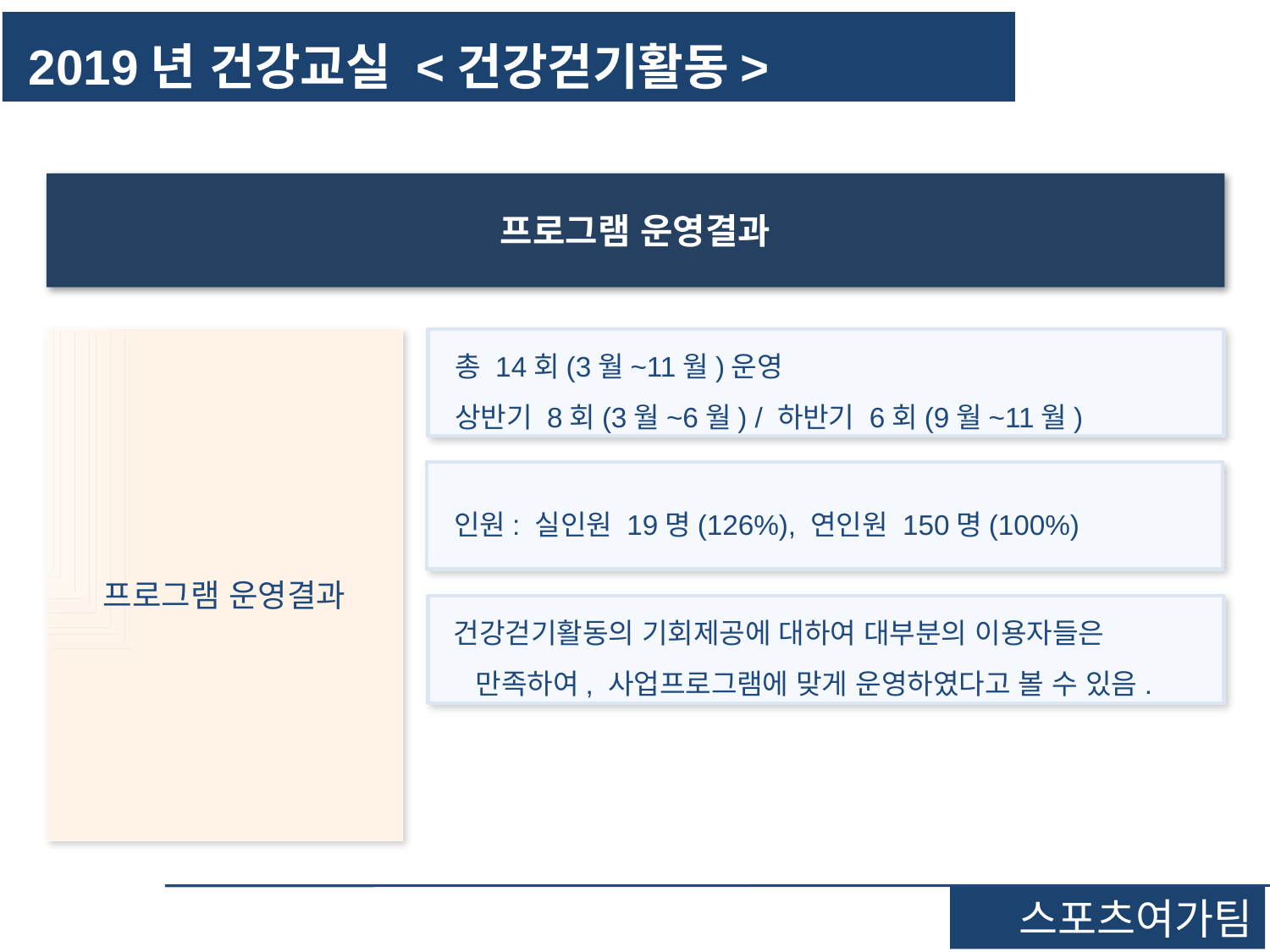

2019년 건강교실 <건강걷기활동>
프로그램 운영결과
프로그램 운영결과
 총 14회(3월~11월)운영
 상반기 8회(3월~6월) / 하반기 6회(9월~11월)
 인원: 실인원 19명(126%), 연인원 150명(100%)
 건강걷기활동의 기회제공에 대하여 대부분의 이용자들은 만족하여, 사업프로그램에 맞게 운영하였다고 볼 수 있음.
스포츠여가팀